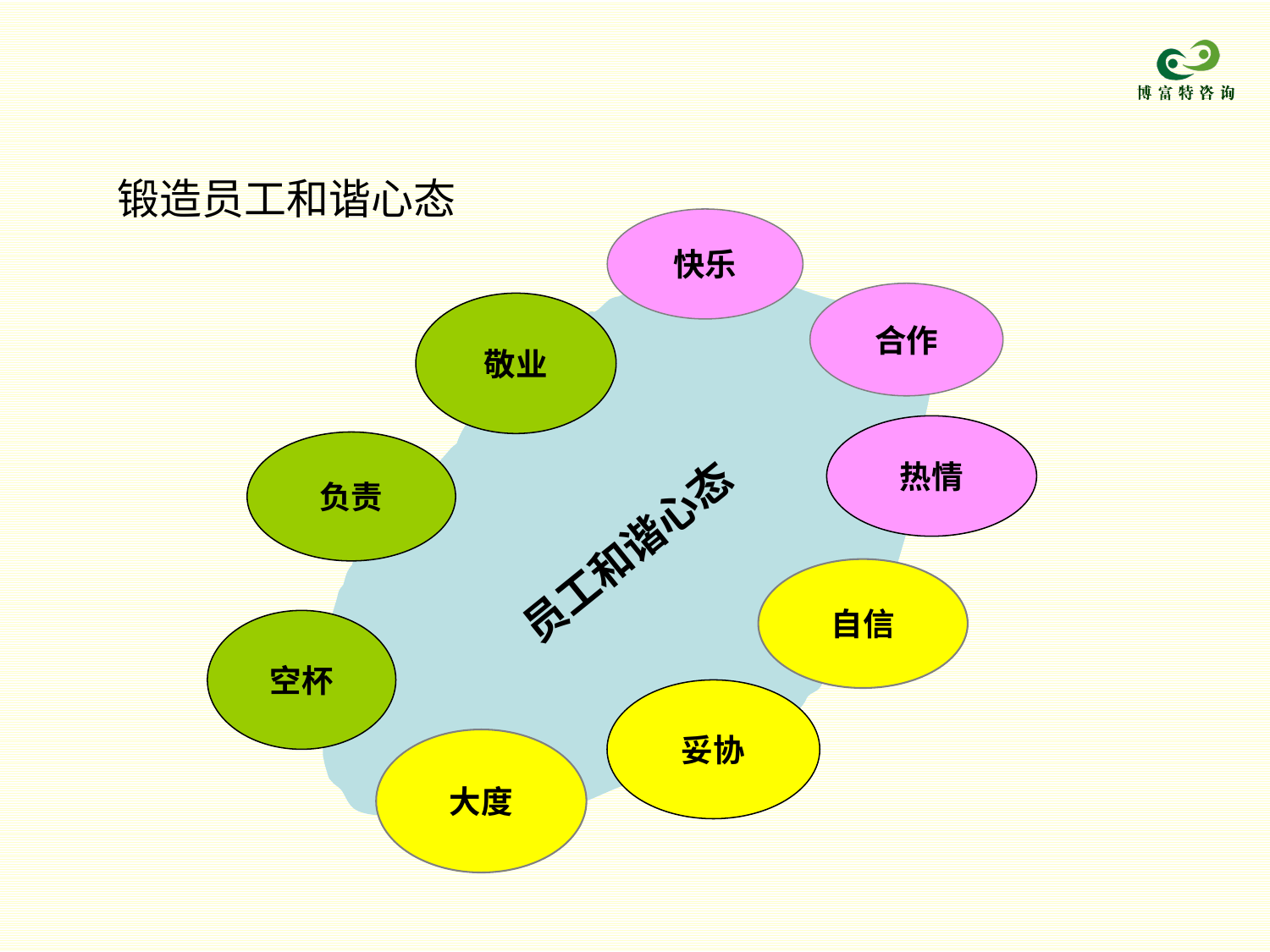

锻造员工和谐心态
快乐

合作
敬业
热情
负责
员工和谐心态
自信
空杯
妥协
大度